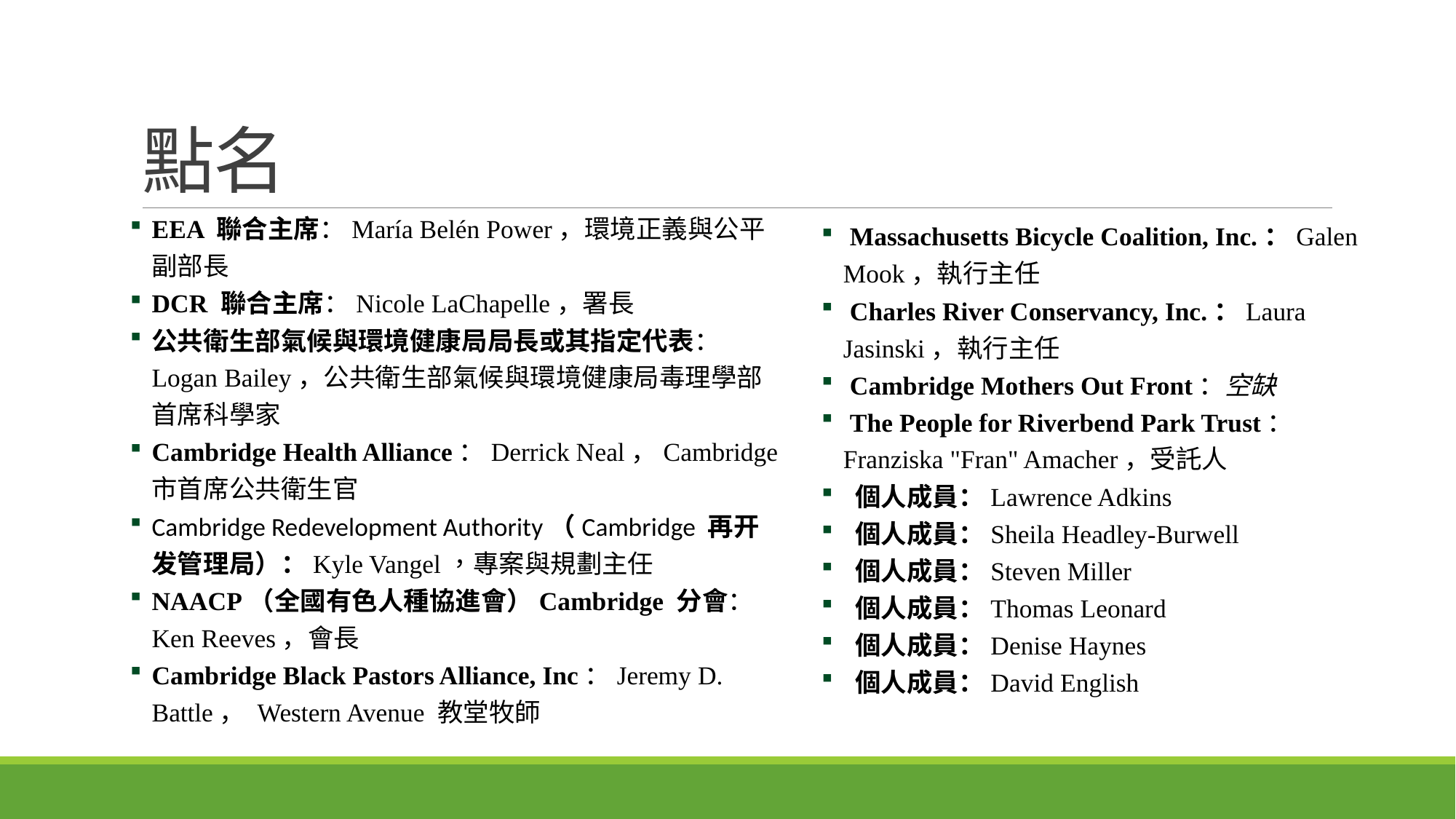

# 點名
EEA 聯合主席：María Belén Power，環境正義與公平副部長
DCR 聯合主席：Nicole LaChapelle，署長
公共衛生部氣候與環境健康局局長或其指定代表：Logan Bailey，公共衛生部氣候與環境健康局毒理學部首席科學家
Cambridge Health Alliance：Derrick Neal，Cambridge 市首席公共衛生官
Cambridge Redevelopment Authority（Cambridge 再开发管理局）：Kyle Vangel，專案與規劃主任
NAACP（全國有色人種協進會）Cambridge 分會：Ken Reeves，會長
Cambridge Black Pastors Alliance, Inc：Jeremy D. Battle， Western Avenue 教堂牧師
 Massachusetts Bicycle Coalition, Inc.：Galen Mook，執行主任
 Charles River Conservancy, Inc.：Laura Jasinski，執行主任
 Cambridge Mothers Out Front：空缺
 The People for Riverbend Park Trust：Franziska "Fran" Amacher，受託人
 個人成員：Lawrence Adkins
 個人成員：Sheila Headley-Burwell
 個人成員：Steven Miller
 個人成員：Thomas Leonard
 個人成員：Denise Haynes
 個人成員：David English